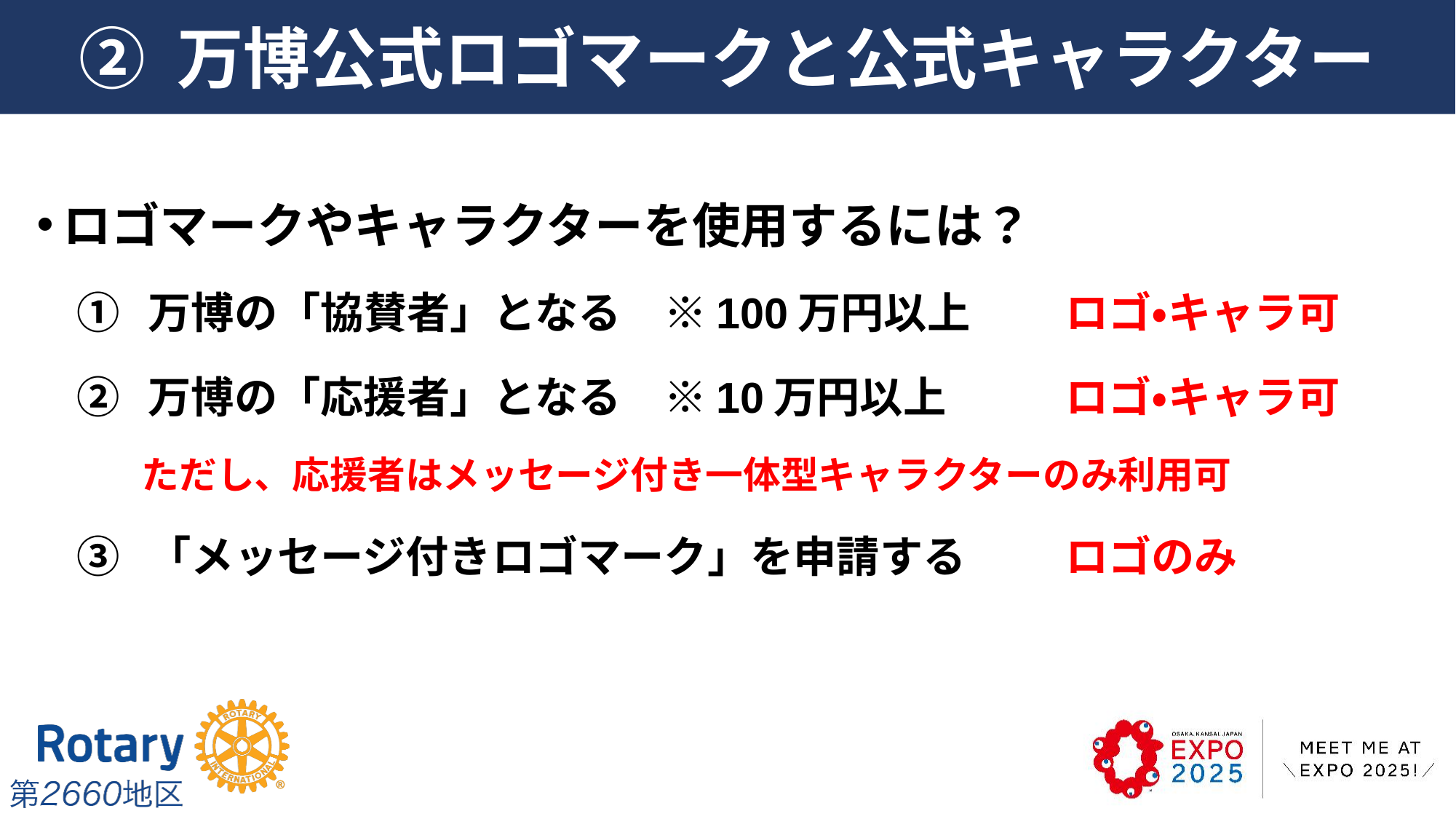

# ② 万博公式ロゴマークと公式キャラクター
ロゴマークやキャラクターを使用するには？
万博の「協賛者」となる　※100万円以上	　ロゴ・キャラ可
万博の「応援者」となる　※10万円以上	　ロゴ・キャラ可
ただし、応援者はメッセージ付き一体型キャラクターのみ利用可
「メッセージ付きロゴマーク」を申請する	　ロゴのみ